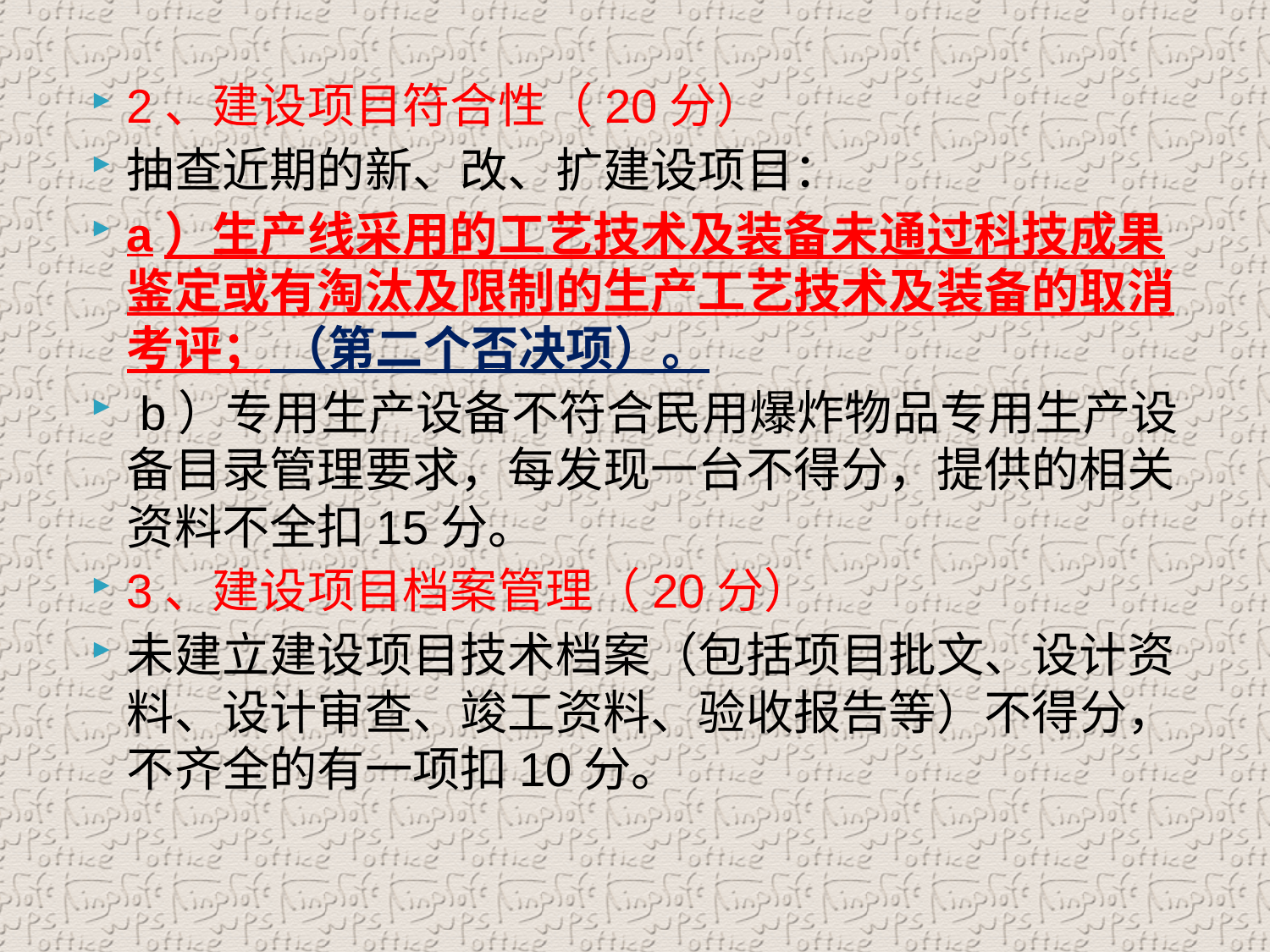

2、建设项目符合性（20分）
抽查近期的新、改、扩建设项目：
a）生产线采用的工艺技术及装备未通过科技成果鉴定或有淘汰及限制的生产工艺技术及装备的取消考评； （第二个否决项）。
 b）专用生产设备不符合民用爆炸物品专用生产设备目录管理要求，每发现一台不得分，提供的相关资料不全扣15分。
3、建设项目档案管理（20分）
未建立建设项目技术档案（包括项目批文、设计资料、设计审查、竣工资料、验收报告等）不得分，不齐全的有一项扣10分。